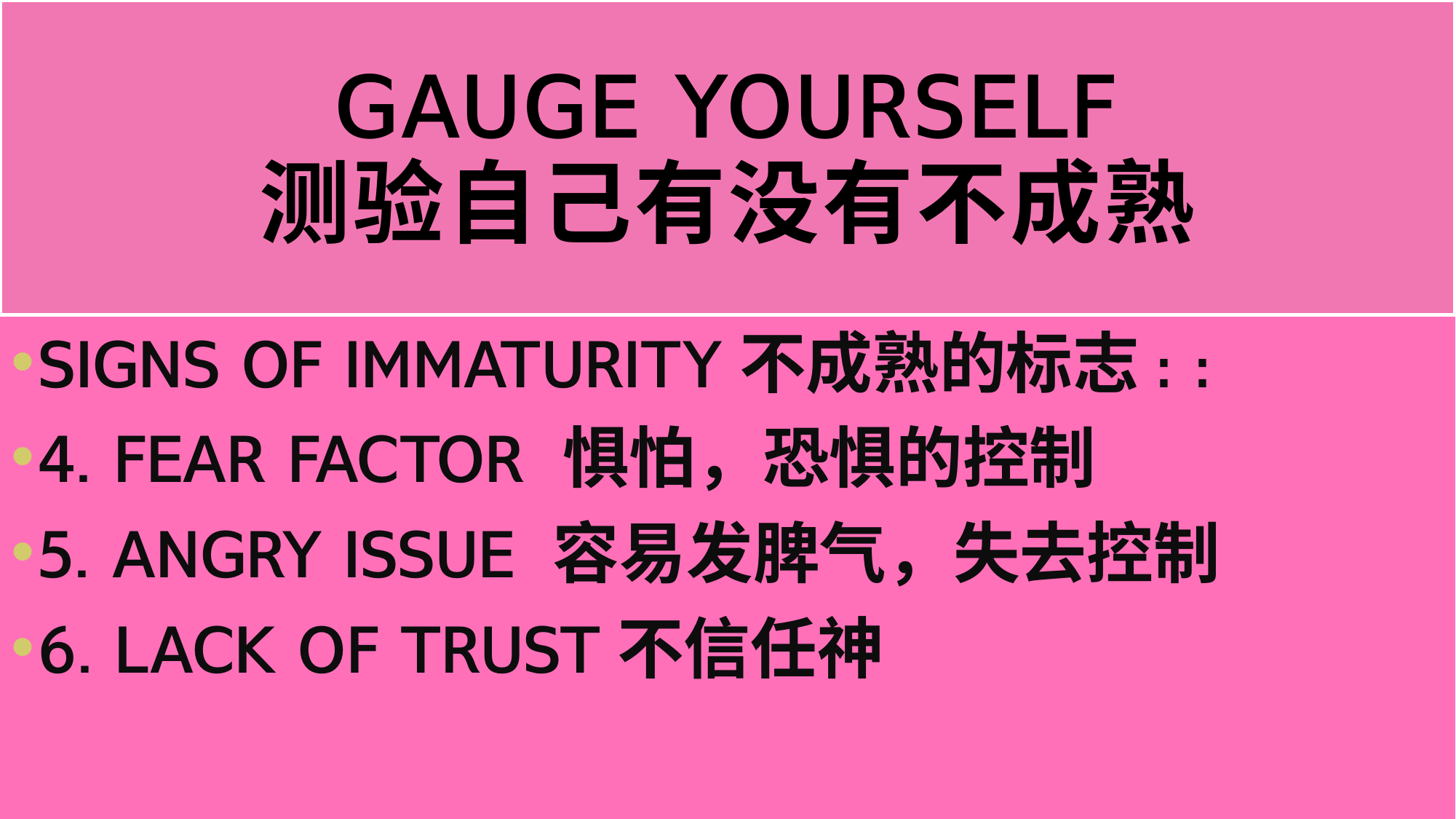

# GAUGE YOURSELF 测验自己有没有不成熟
SIGNS OF IMMATURITY不成熟的标志: :
4. FEAR FACTOR 惧怕，恐惧的控制
5. ANGRY ISSUE 容易发脾气，失去控制
6. LACK OF TRUST不信任神